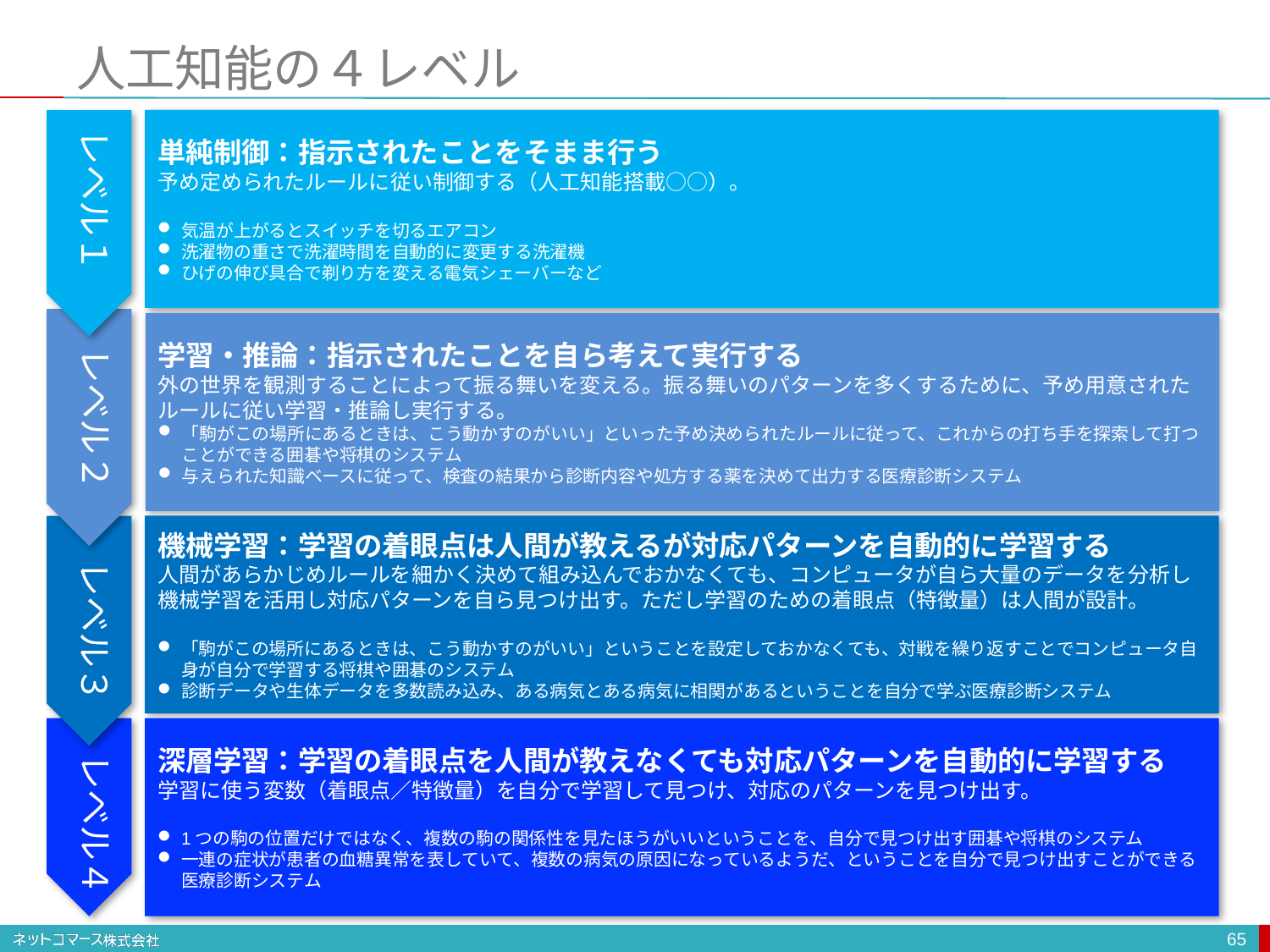

# 人工知能の４レベル
単純制御：指示されたことをそまま行う
予め定められたルールに従い制御する（人工知能搭載○○）。

気温が上がるとスイッチを切るエアコン
洗濯物の重さで洗濯時間を自動的に変更する洗濯機
ひげの伸び具合で剃り方を変える電気シェーバーなど
レベル１

学習・推論：指示されたことを自ら考えて実行する
外の世界を観測することによって振る舞いを変える。振る舞いのパターンを多くするために、予め用意されたルールに従い学習・推論し実行する。
「駒がこの場所にあるときは、こう動かすのがいい」といった予め決められたルールに従って、これからの打ち手を探索して打つことができる囲碁や将棋のシステム
与えられた知識ベースに従って、検査の結果から診断内容や処方する薬を決めて出力する医療診断システム
レベル２

機械学習：学習の着眼点は人間が教えるが対応パターンを自動的に学習する
人間があらかじめルールを細かく決めて組み込んでおかなくても、コンピュータが自ら大量のデータを分析し機械学習を活用し対応パターンを自ら見つけ出す。ただし学習のための着眼点（特徴量）は人間が設計。

「駒がこの場所にあるときは、こう動かすのがいい」ということを設定しておかなくても、対戦を繰り返すことでコンピュータ自身が自分で学習する将棋や囲碁のシステム
診断データや生体データを多数読み込み、ある病気とある病気に相関があるということを自分で学ぶ医療診断システム
レベル３

深層学習：学習の着眼点を人間が教えなくても対応パターンを自動的に学習する
学習に使う変数（着眼点／特徴量）を自分で学習して見つけ、対応のパターンを見つけ出す。

1つの駒の位置だけではなく、複数の駒の関係性を見たほうがいいということを、自分で見つけ出す囲碁や将棋のシステム
一連の症状が患者の血糖異常を表していて、複数の病気の原因になっているようだ、ということを自分で見つけ出すことができる医療診断システム
レベル４

65